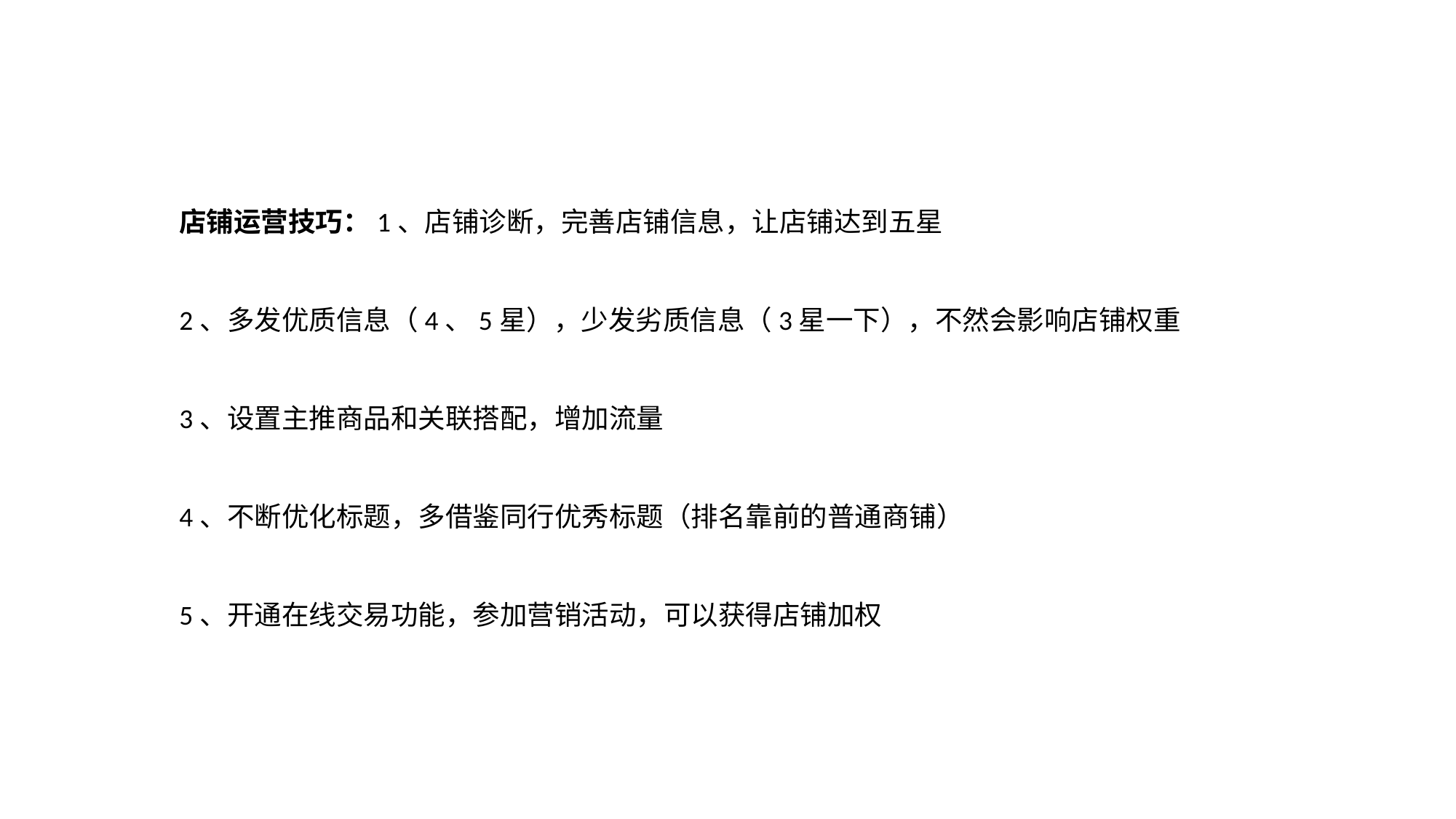

店铺运营技巧：1、店铺诊断，完善店铺信息，让店铺达到五星
2、多发优质信息（4、5星），少发劣质信息（3星一下），不然会影响店铺权重
3、设置主推商品和关联搭配，增加流量
4、不断优化标题，多借鉴同行优秀标题（排名靠前的普通商铺）
5、开通在线交易功能，参加营销活动，可以获得店铺加权